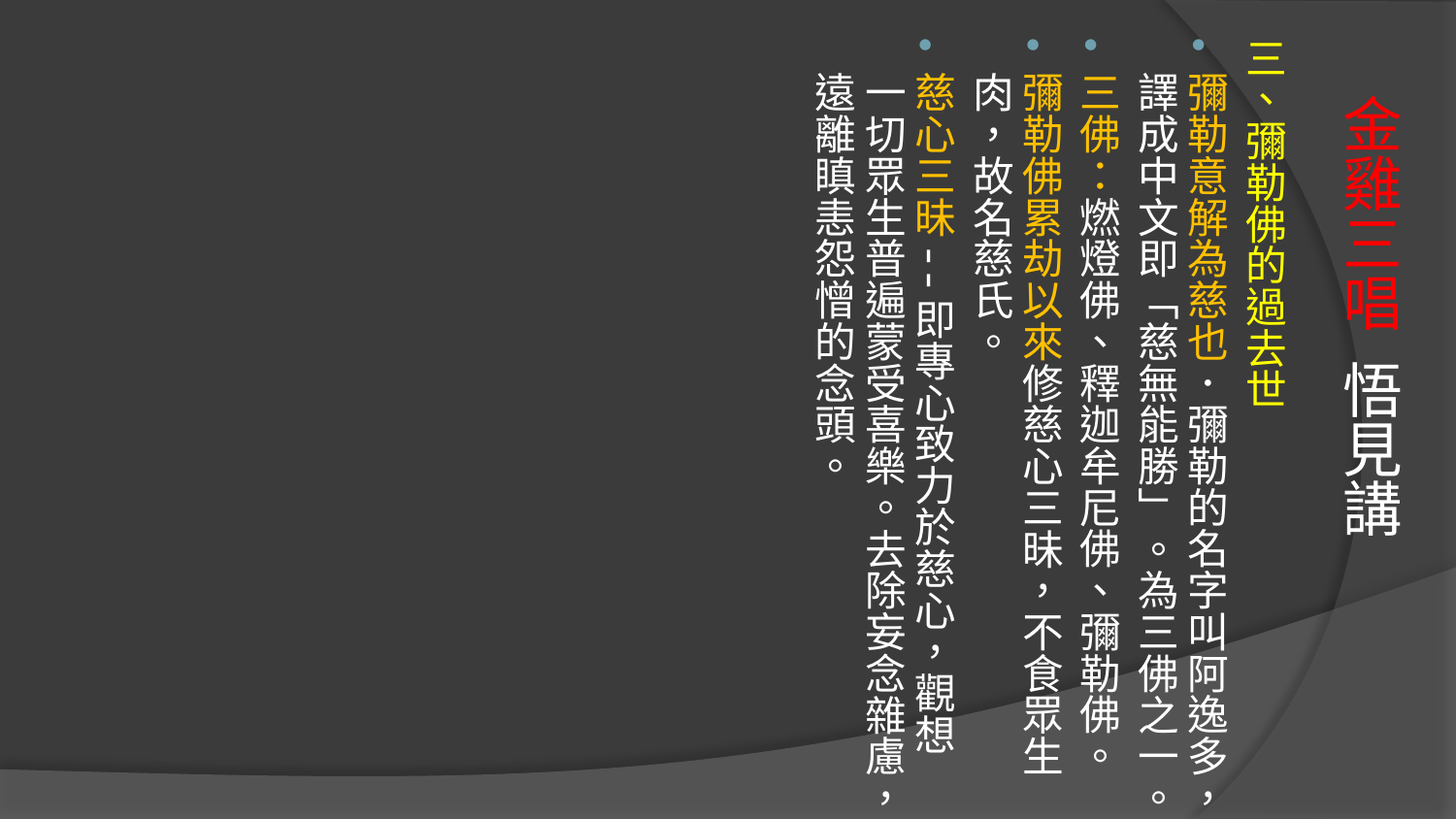

三、彌勒佛的過去世
彌勒意解為慈也．彌勒的名字叫阿逸多，譯成中文即「慈無能勝」。為三佛之一。
三佛：燃燈佛、釋迦牟尼佛、彌勒佛。
彌勒佛累劫以來修慈心三昧，不食眾生肉，故名慈氏。
慈心三昧--即專心致力於慈心，觀想一切眾生普遍蒙受喜樂。去除妄念雜慮，遠離瞋恚怨憎的念頭。

# 金雞三唱  悟見講